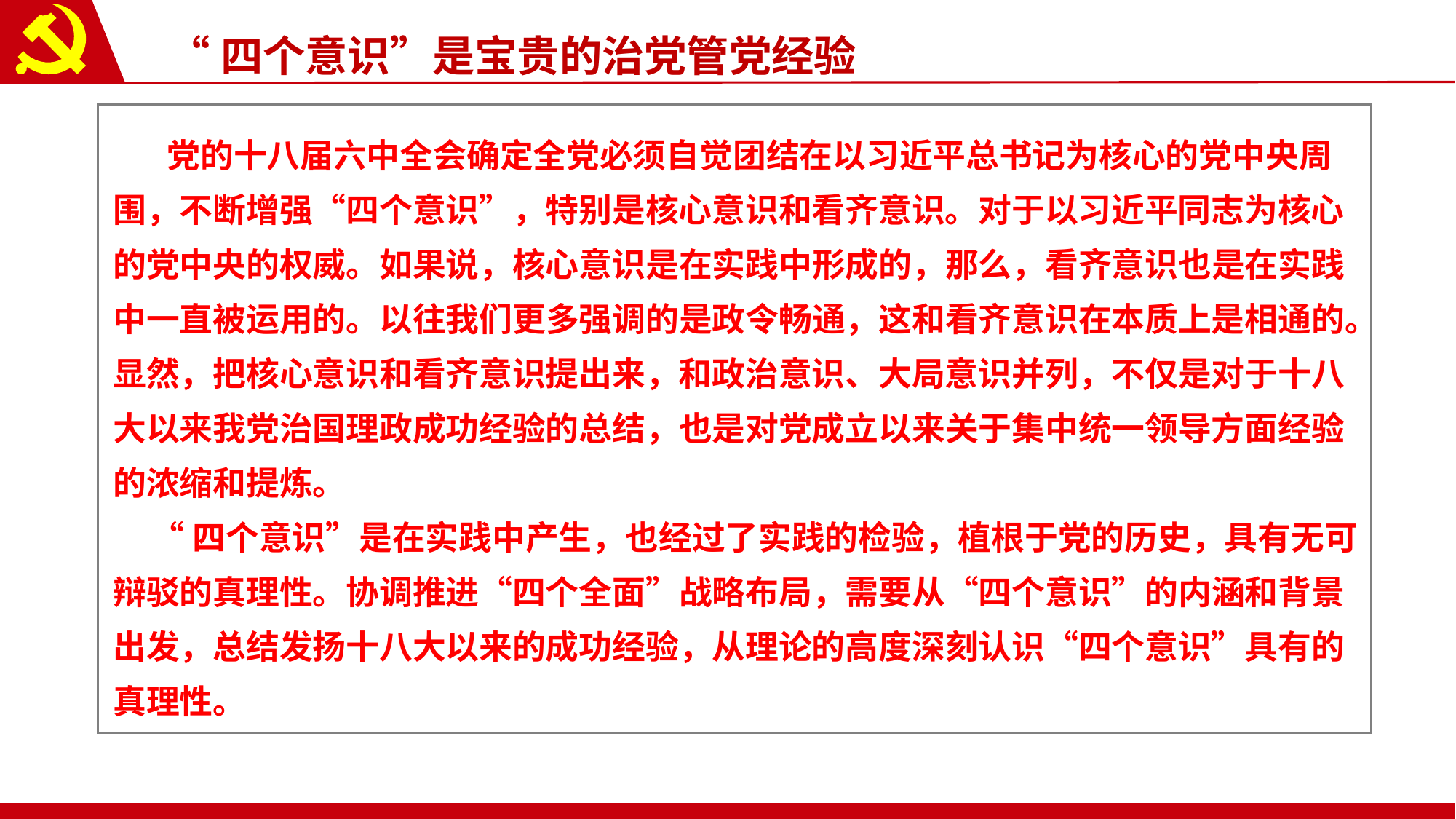

“四个意识”是宝贵的治党管党经验

      党的十八届六中全会确定全党必须自觉团结在以习近平总书记为核心的党中央周围，不断增强“四个意识”，特别是核心意识和看齐意识。对于以习近平同志为核心的党中央的权威。如果说，核心意识是在实践中形成的，那么，看齐意识也是在实践中一直被运用的。以往我们更多强调的是政令畅通，这和看齐意识在本质上是相通的。显然，把核心意识和看齐意识提出来，和政治意识、大局意识并列，不仅是对于十八大以来我党治国理政成功经验的总结，也是对党成立以来关于集中统一领导方面经验的浓缩和提炼。
     “四个意识”是在实践中产生，也经过了实践的检验，植根于党的历史，具有无可辩驳的真理性。协调推进“四个全面”战略布局，需要从“四个意识”的内涵和背景出发，总结发扬十八大以来的成功经验，从理论的高度深刻认识“四个意识”具有的真理性。